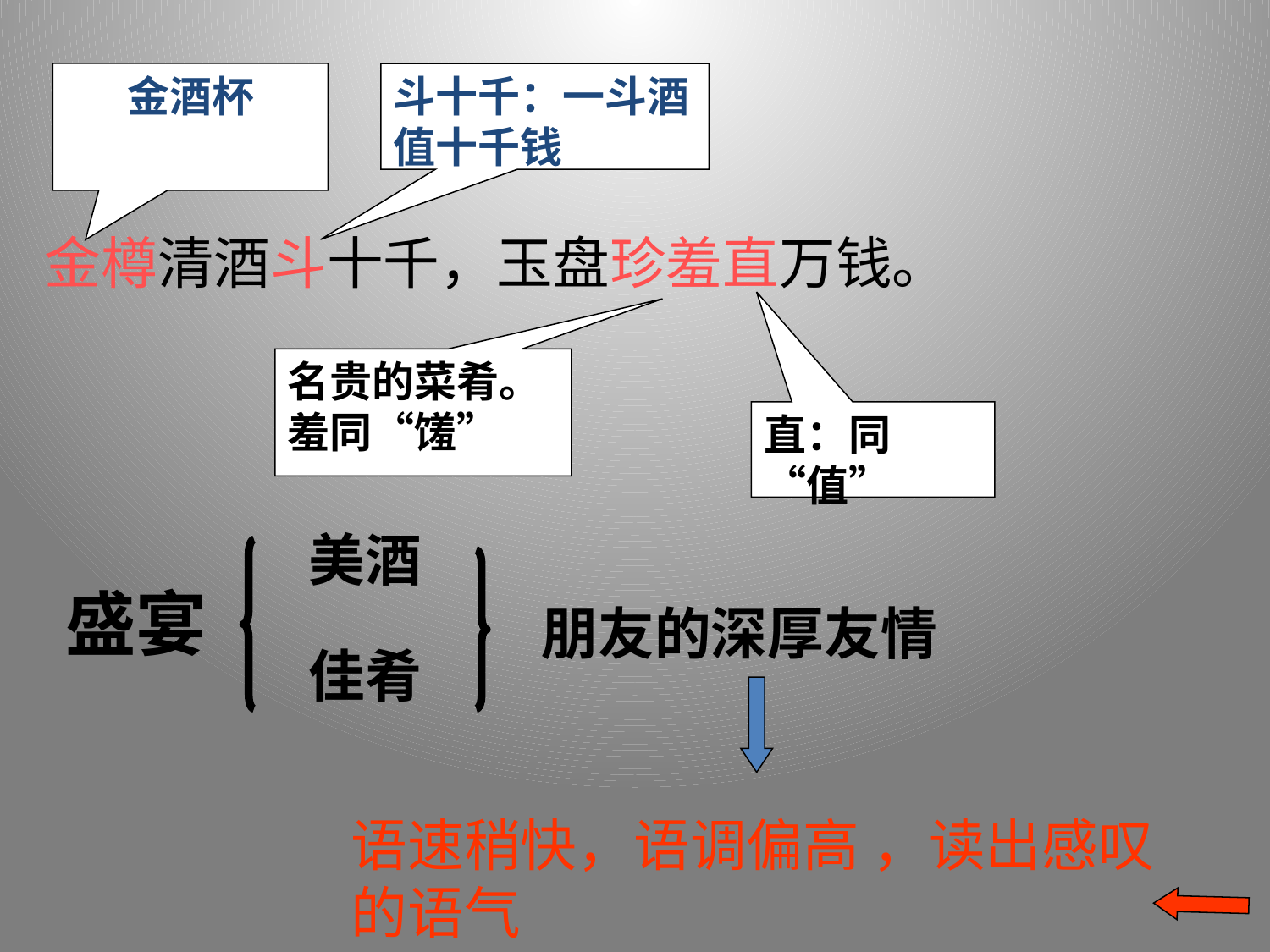

#

金樽清酒斗十千，玉盘珍羞直万钱。

金酒杯
斗十千：一斗酒值十千钱
名贵的菜肴。羞同“馐”
直：同“值”
美酒

盛宴
朋友的深厚友情
佳肴

语速稍快，语调偏高 ，读出感叹的语气